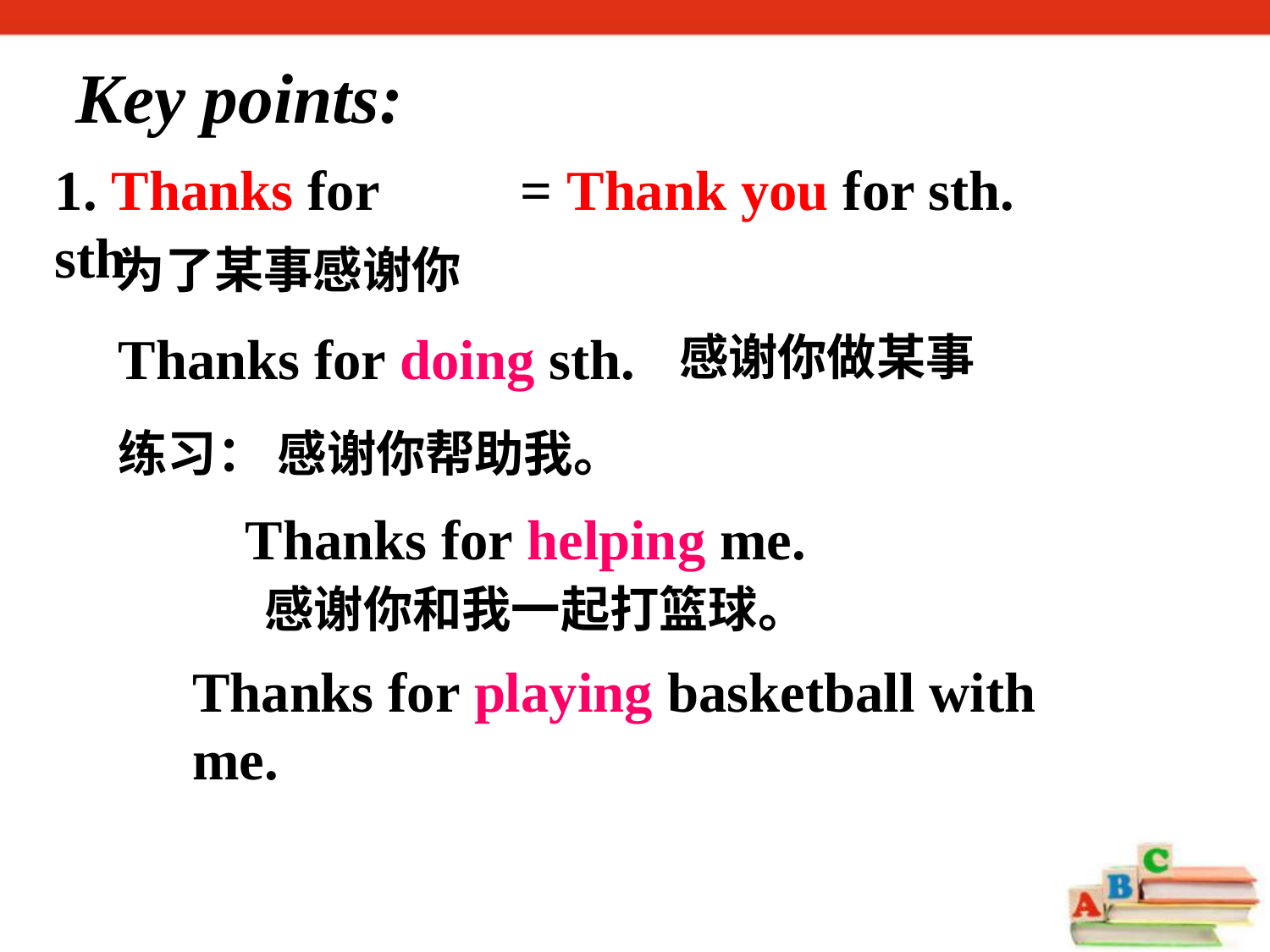

Key points:
1. Thanks for sth.
= Thank you for sth.
为了某事感谢你
Thanks for doing sth.
感谢你做某事
练习： 感谢你帮助我。

            感谢你和我一起打篮球。
Thanks for helping me.
Thanks for playing basketball with me.